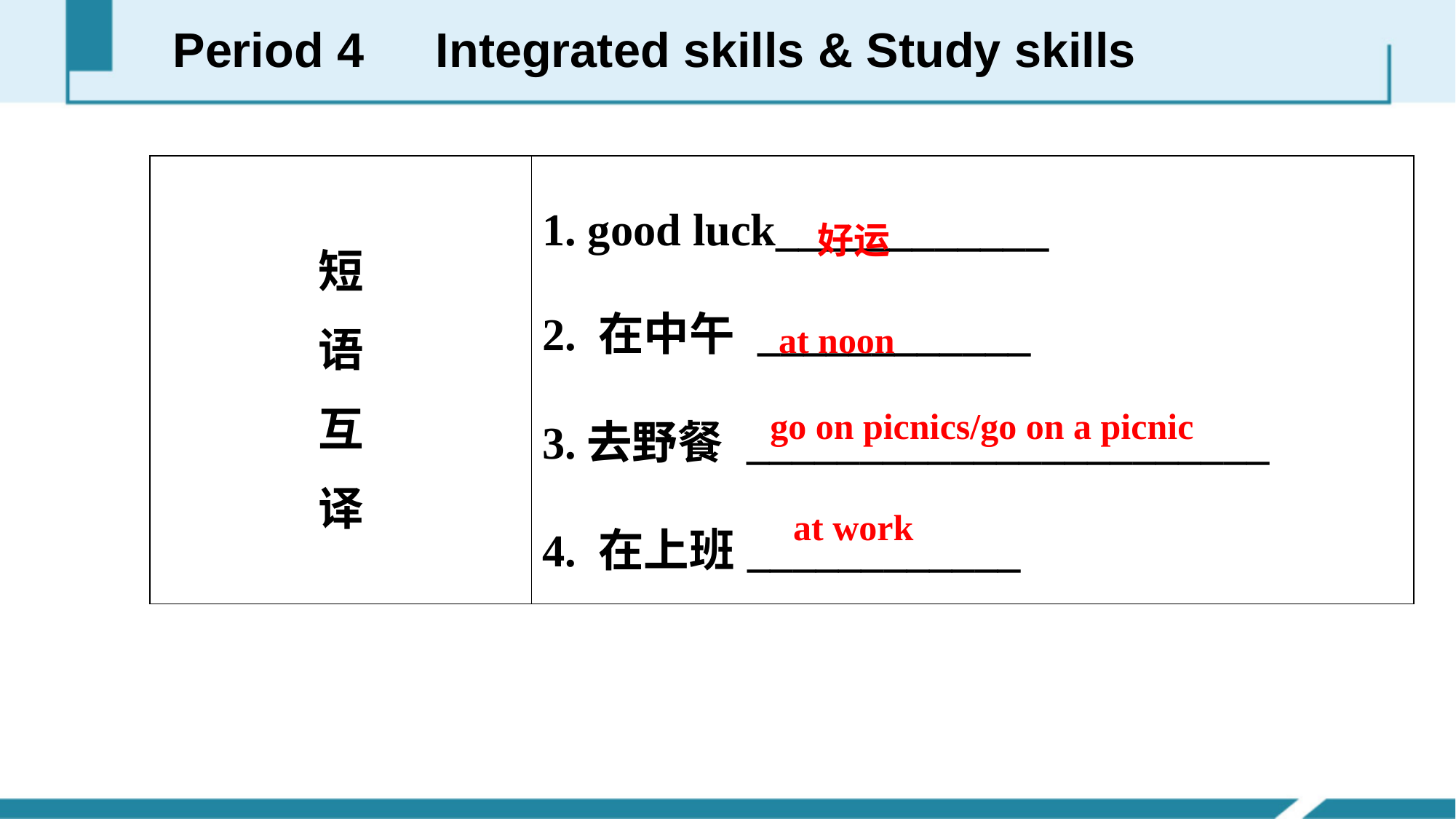

Period 4　Integrated skills & Study skills
| 短 语 互 译 | 1. good luck\_\_\_\_\_\_\_\_\_\_\_\_ 2. 在中午 \_\_\_\_\_\_\_\_\_\_\_\_ 3.去野餐 \_\_\_\_\_\_\_\_\_\_\_\_\_\_\_\_\_\_\_\_\_\_\_ 4. 在上班\_\_\_\_\_\_\_\_\_\_\_\_ |
| --- | --- |
好运
at noon

go on picnics/go on a picnic
at work